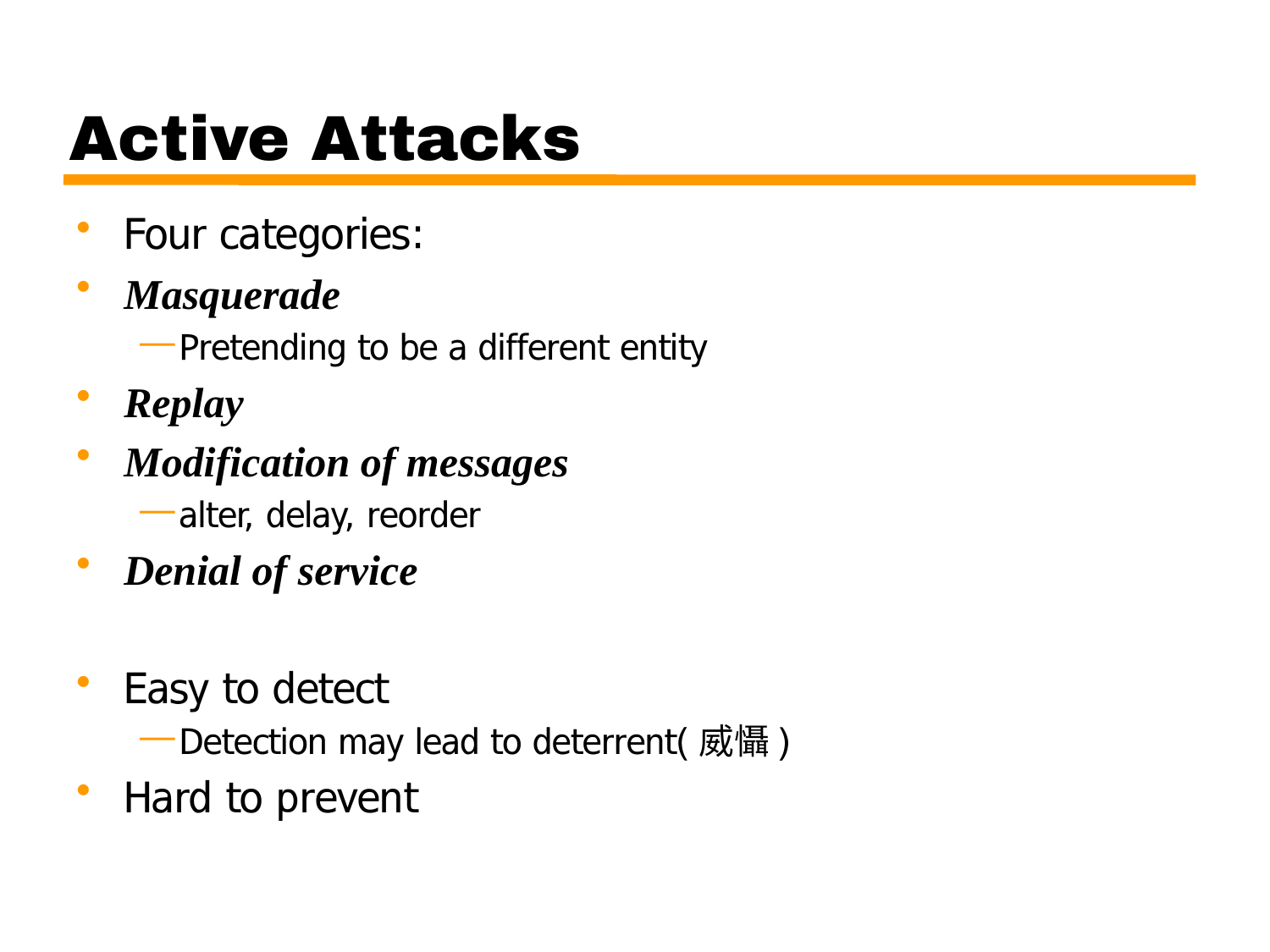

# Active Attacks
Four categories:
Masquerade
Pretending to be a different entity
Replay
Modification of messages
alter, delay, reorder
Denial of service

Easy to detect
Detection may lead to deterrent(威懾)
Hard to prevent